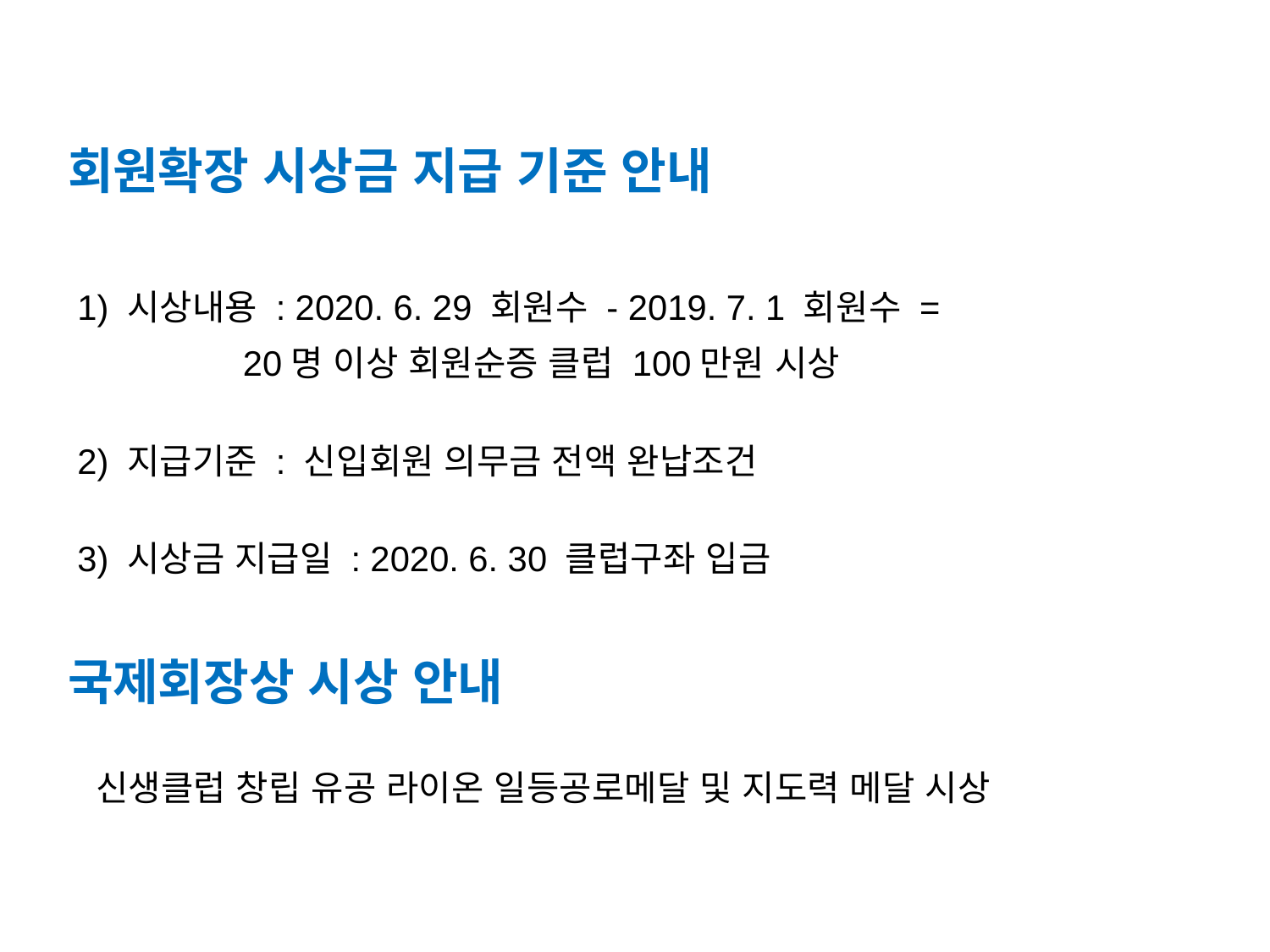

회원확장 시상금 지급 기준 안내

 1) 시상내용 : 2020. 6. 29 회원수 - 2019. 7. 1 회원수 =
                  20명 이상 회원순증 클럽 100만원 시상
 2) 지급기준 : 신입회원 의무금 전액 완납조건
 3) 시상금 지급일 : 2020. 6. 30 클럽구좌 입금
국제회장상 시상 안내
  신생클럽 창립 유공 라이온 일등공로메달 및 지도력 메달 시상